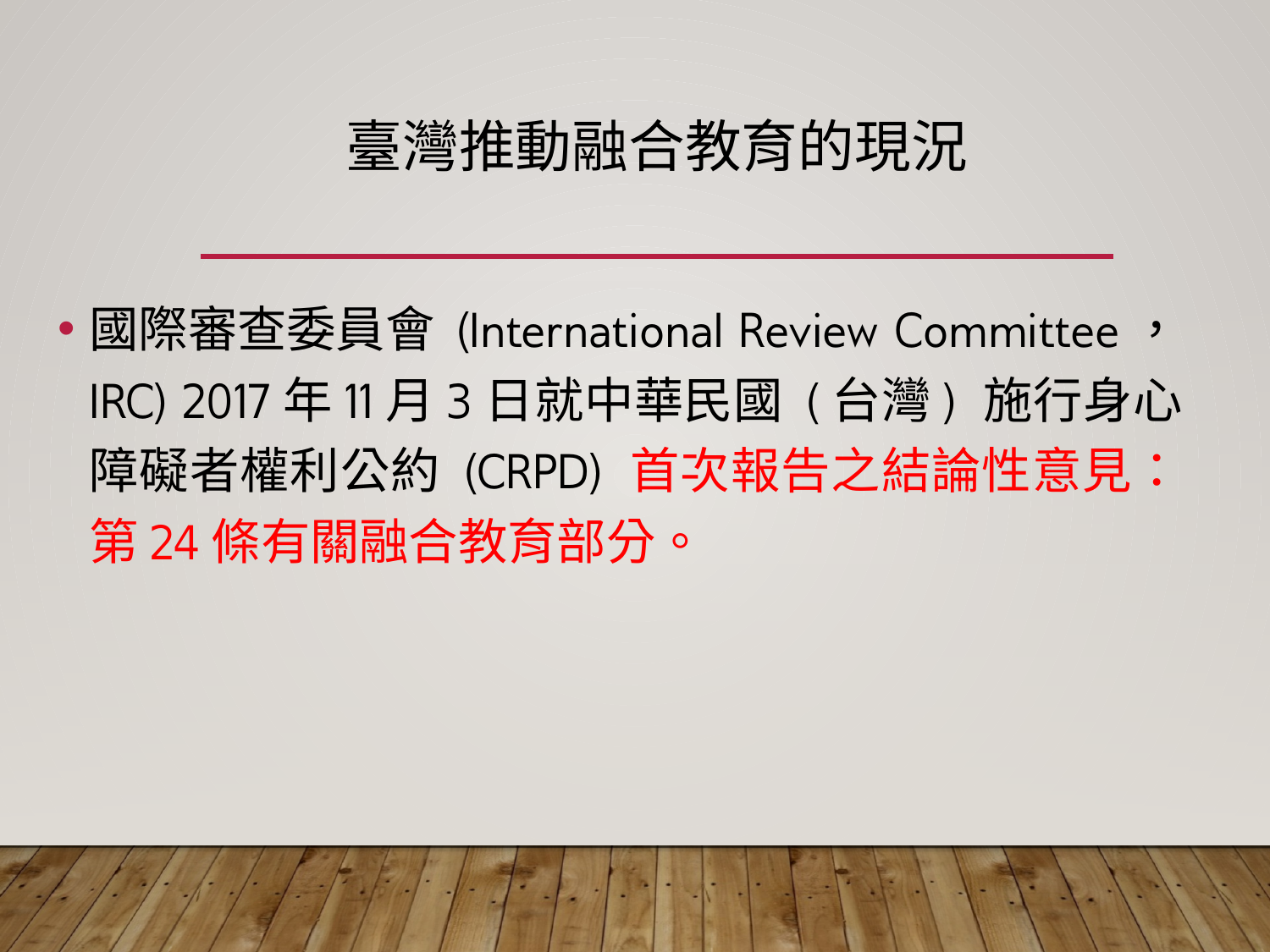

# 臺灣推動融合教育的現況
國際審查委員會 (International Review Committee，IRC) 2017年11月3日就中華民國 (台灣) 施行身心障礙者權利公約 (CRPD) 首次報告之結論性意見：第24條有關融合教育部分。